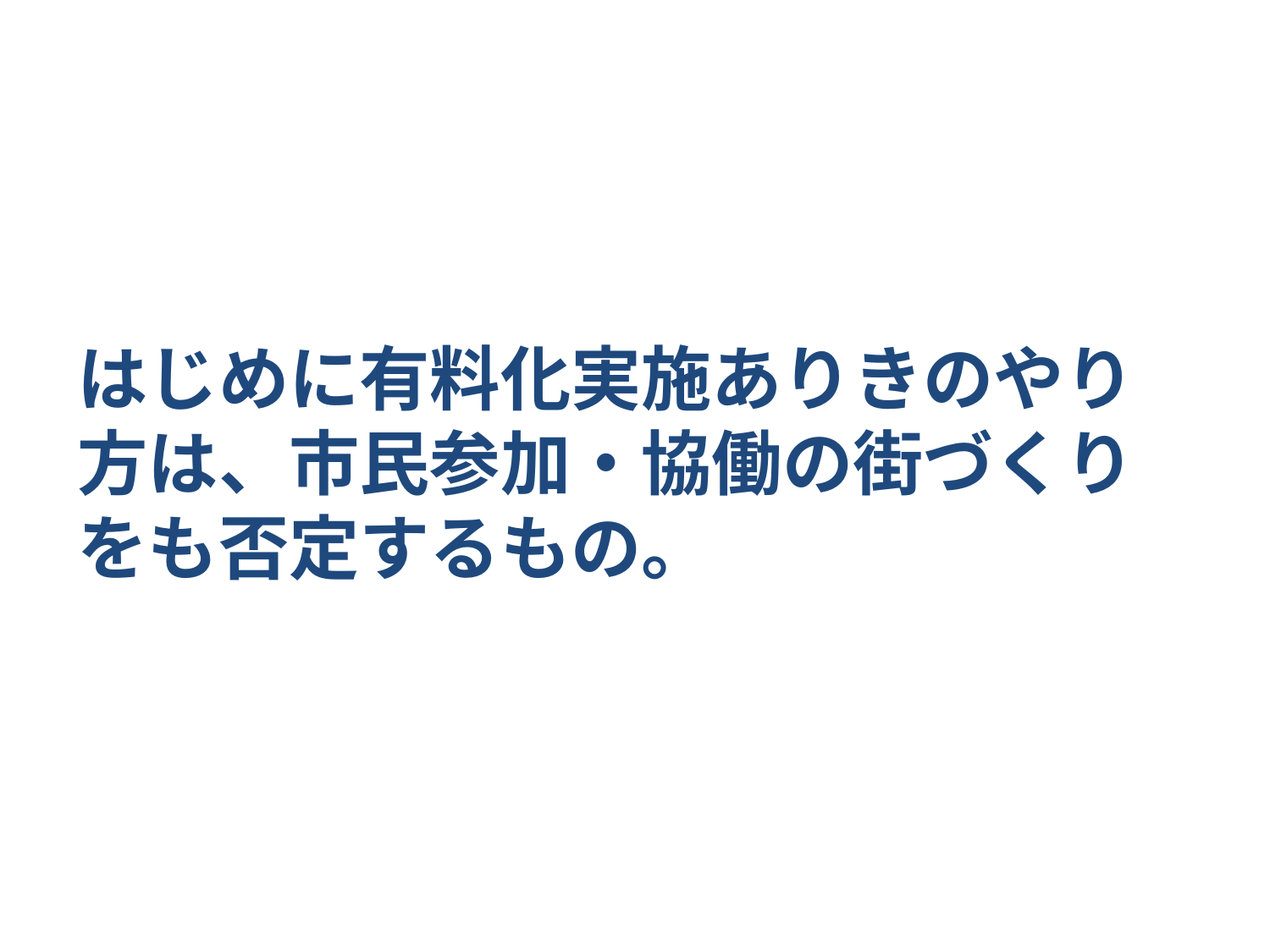

はじめに有料化実施ありきのやり方は、市民参加・協働の街づくりをも否定するもの。